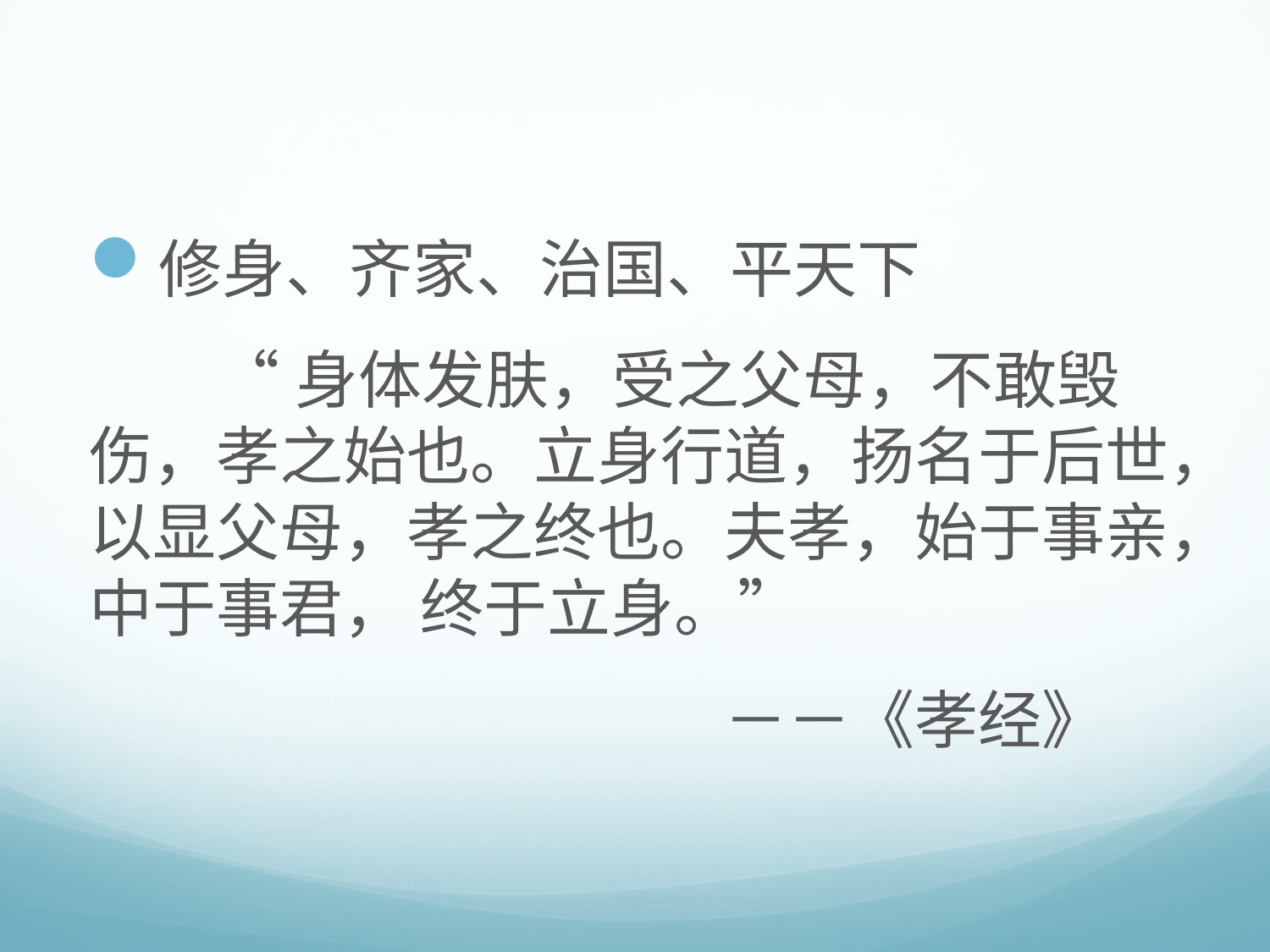

#
修身、齐家、治国、平天下
	“身体发肤，受之父母，不敢毁伤，孝之始也。立身行道，扬名于后世，以显父母，孝之终也。夫孝，始于事亲，中于事君， 终于立身。”
					－－《孝经》